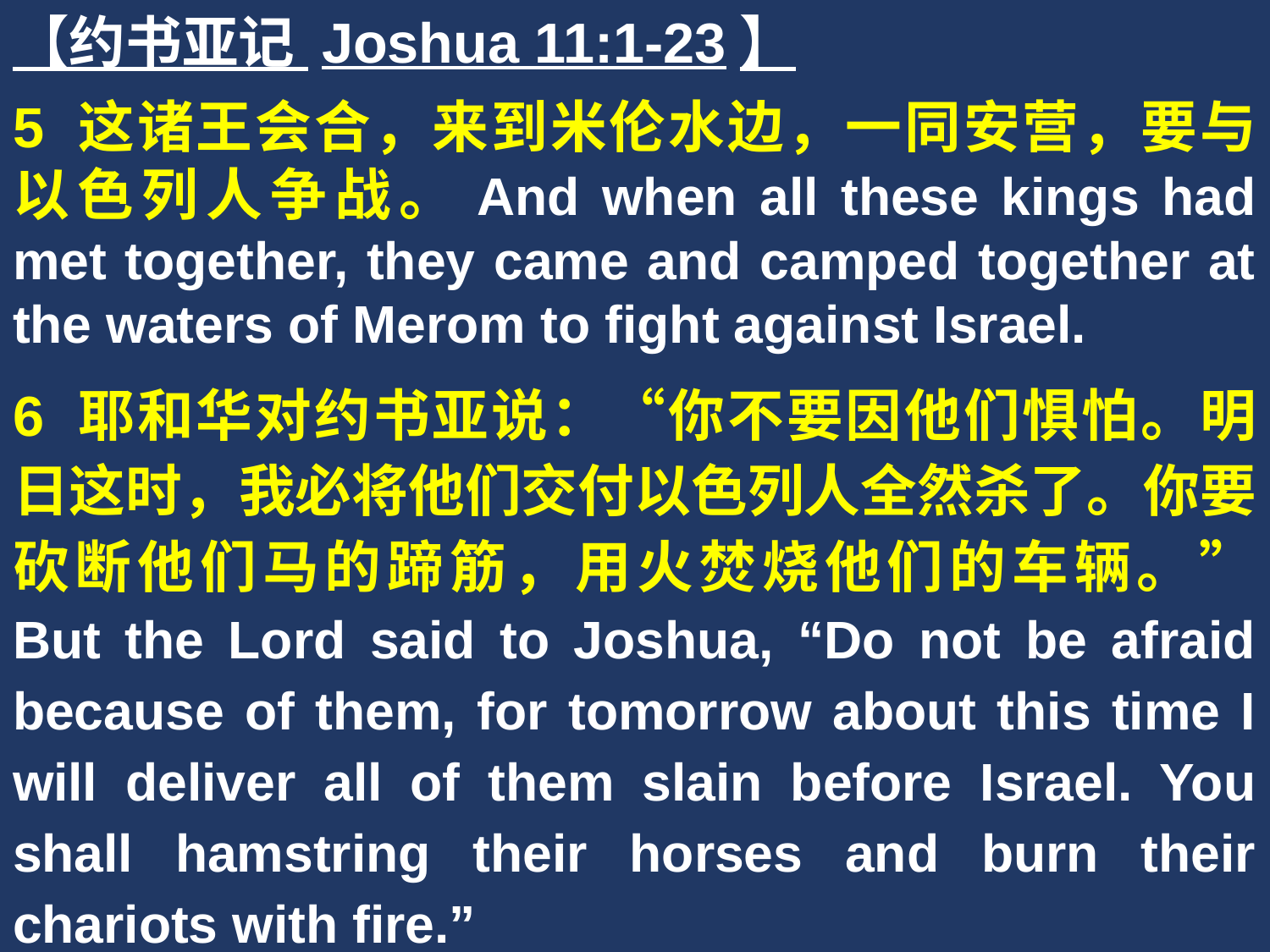

【约书亚记 Joshua 11:1-23】
5 这诸王会合，来到米伦水边，一同安营，要与以色列人争战。And when all these kings had met together, they came and camped together at the waters of Merom to fight against Israel.
6 耶和华对约书亚说：“你不要因他们惧怕。明日这时，我必将他们交付以色列人全然杀了。你要砍断他们马的蹄筋，用火焚烧他们的车辆。” But the Lord said to Joshua, “Do not be afraid because of them, for tomorrow about this time I will deliver all of them slain before Israel. You shall hamstring their horses and burn their chariots with fire.”